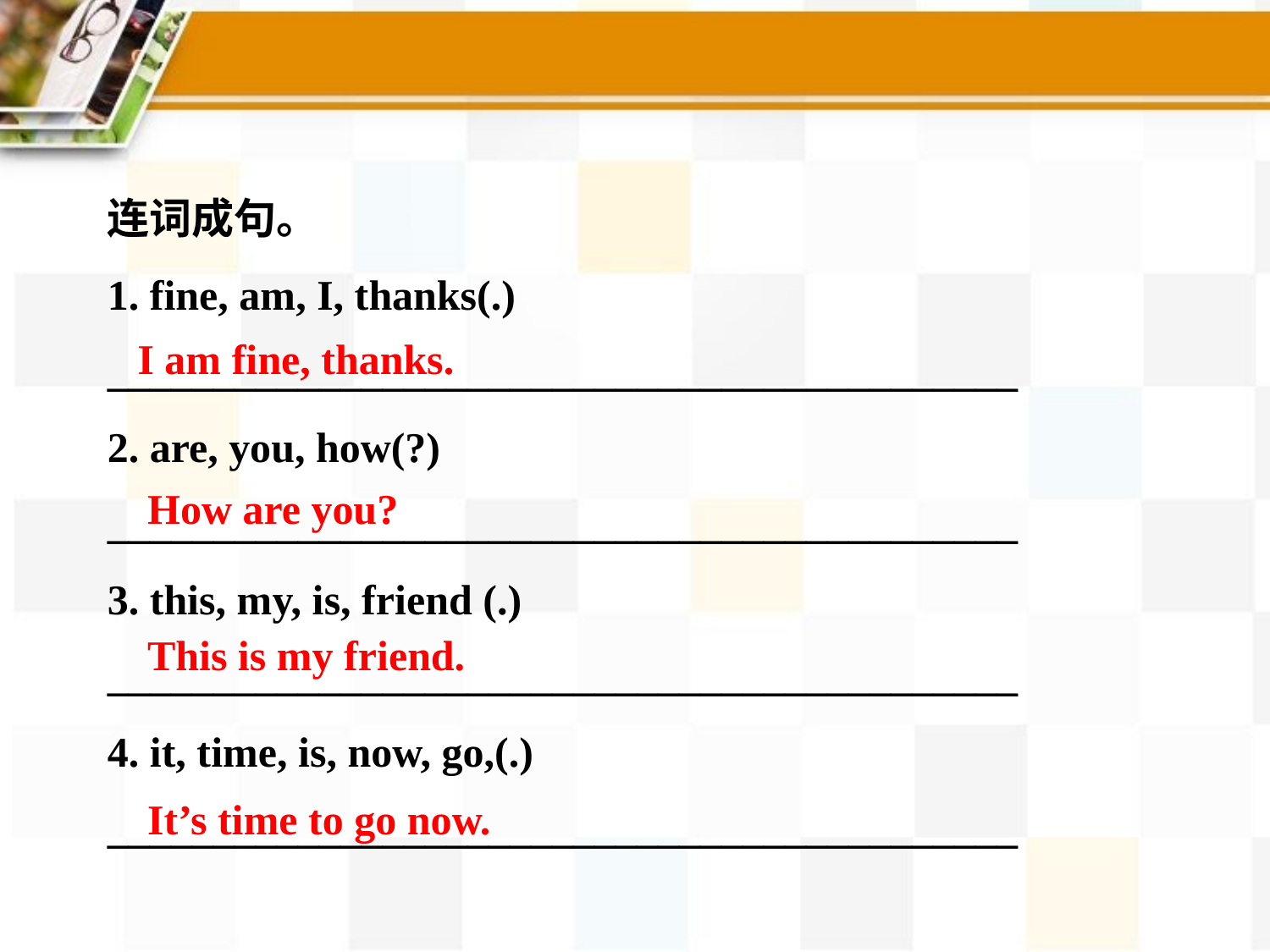

连词成句。
1. fine, am, I, thanks(.)
___________________________________________
2. are, you, how(?)
___________________________________________
3. this, my, is, friend (.)
___________________________________________
4. it, time, is, now, go,(.)
___________________________________________
I am fine, thanks.
How are you?
This is my friend.
It’s time to go now.